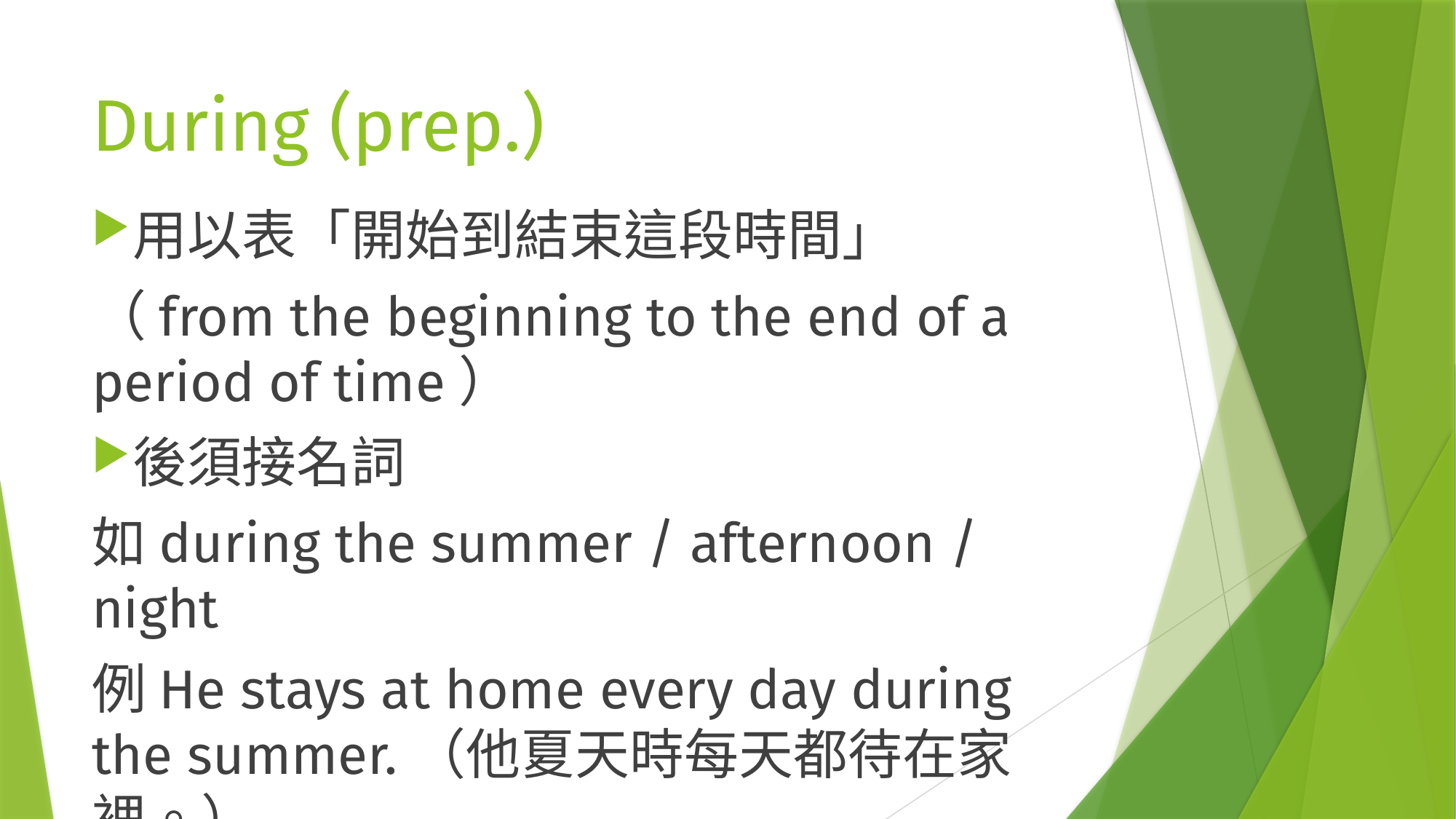

# During (prep.)
用以表「開始到結束這段時間」
（from the beginning to the end of a period of time）
後須接名詞
如during the summer / afternoon / night
例He stays at home every day during the summer.（他夏天時每天都待在家裡。）